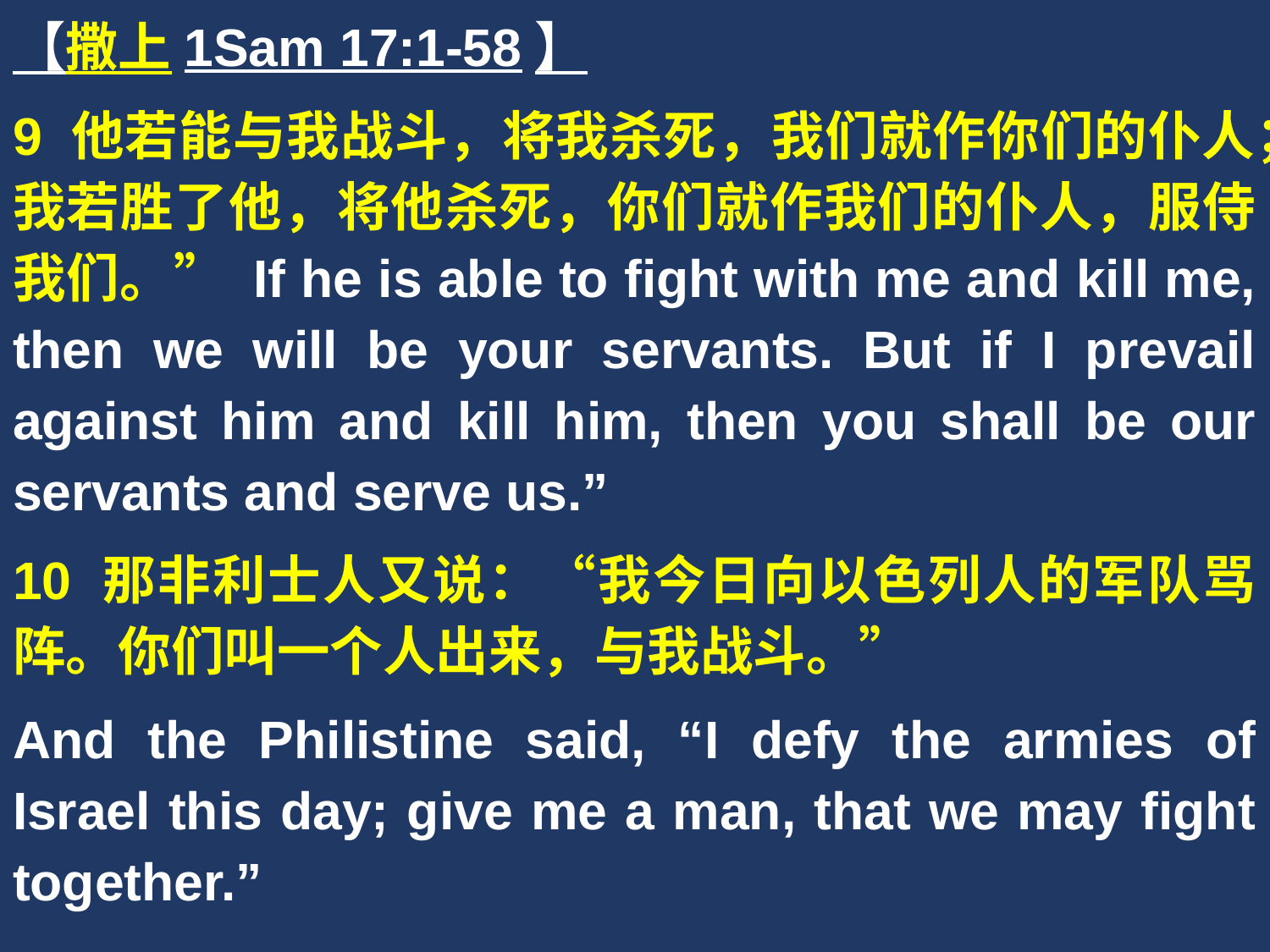

【撒上1Sam 17:1-58】
9 他若能与我战斗，将我杀死，我们就作你们的仆人；我若胜了他，将他杀死，你们就作我们的仆人，服侍我们。” If he is able to fight with me and kill me, then we will be your servants. But if I prevail against him and kill him, then you shall be our servants and serve us.”
10 那非利士人又说：“我今日向以色列人的军队骂阵。你们叫一个人出来，与我战斗。”
And the Philistine said, “I defy the armies of Israel this day; give me a man, that we may fight together.”